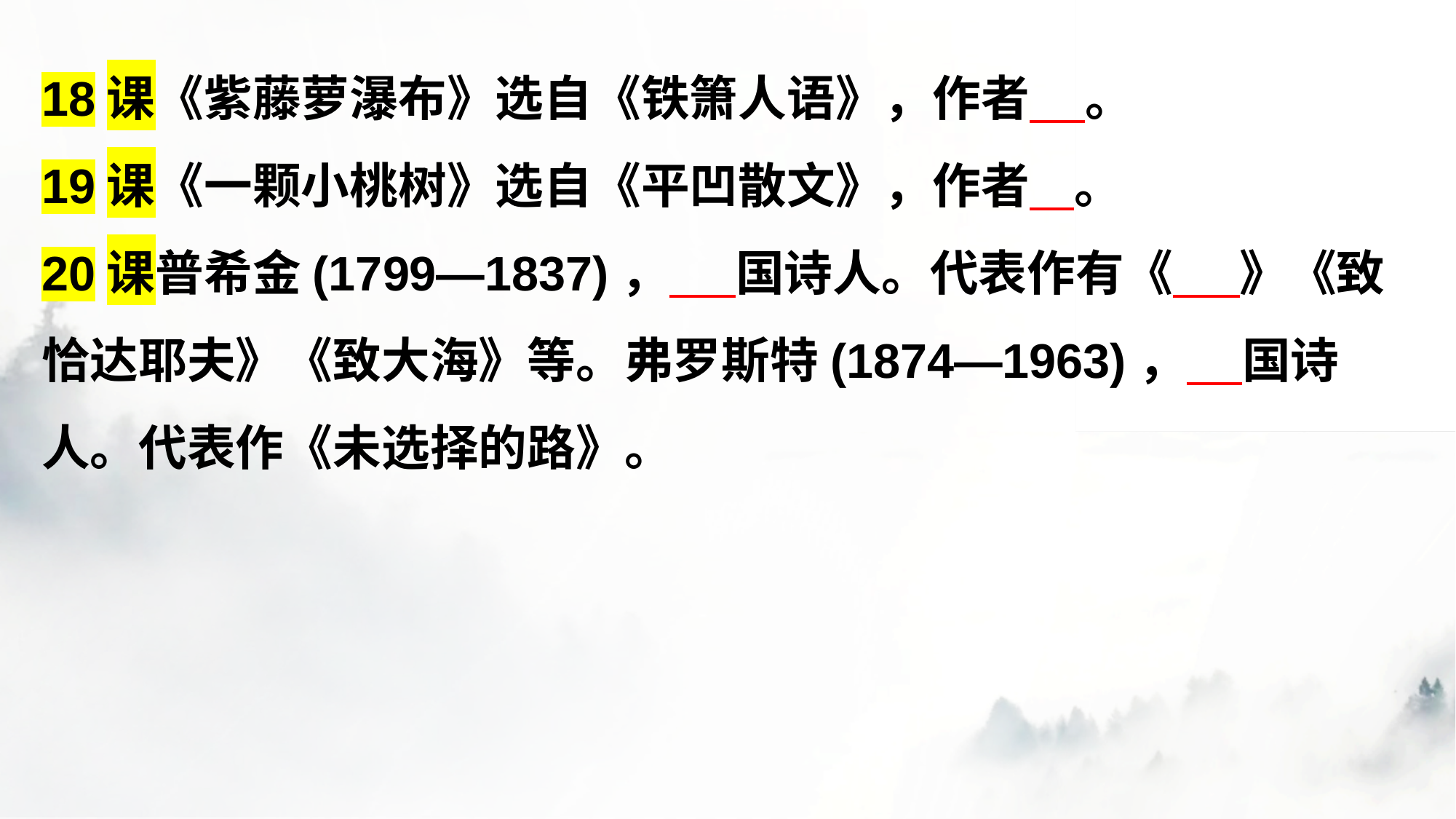

18课《紫藤萝瀑布》选自《铁箫人语》，作者     。
19课《一颗小桃树》选自《平凹散文》，作者    。
20课普希金(1799—1837)，      国诗人。代表作有《      》《致恰达耶夫》《致大海》等。弗罗斯特(1874—1963)，     国诗人。代表作《未选择的路》。